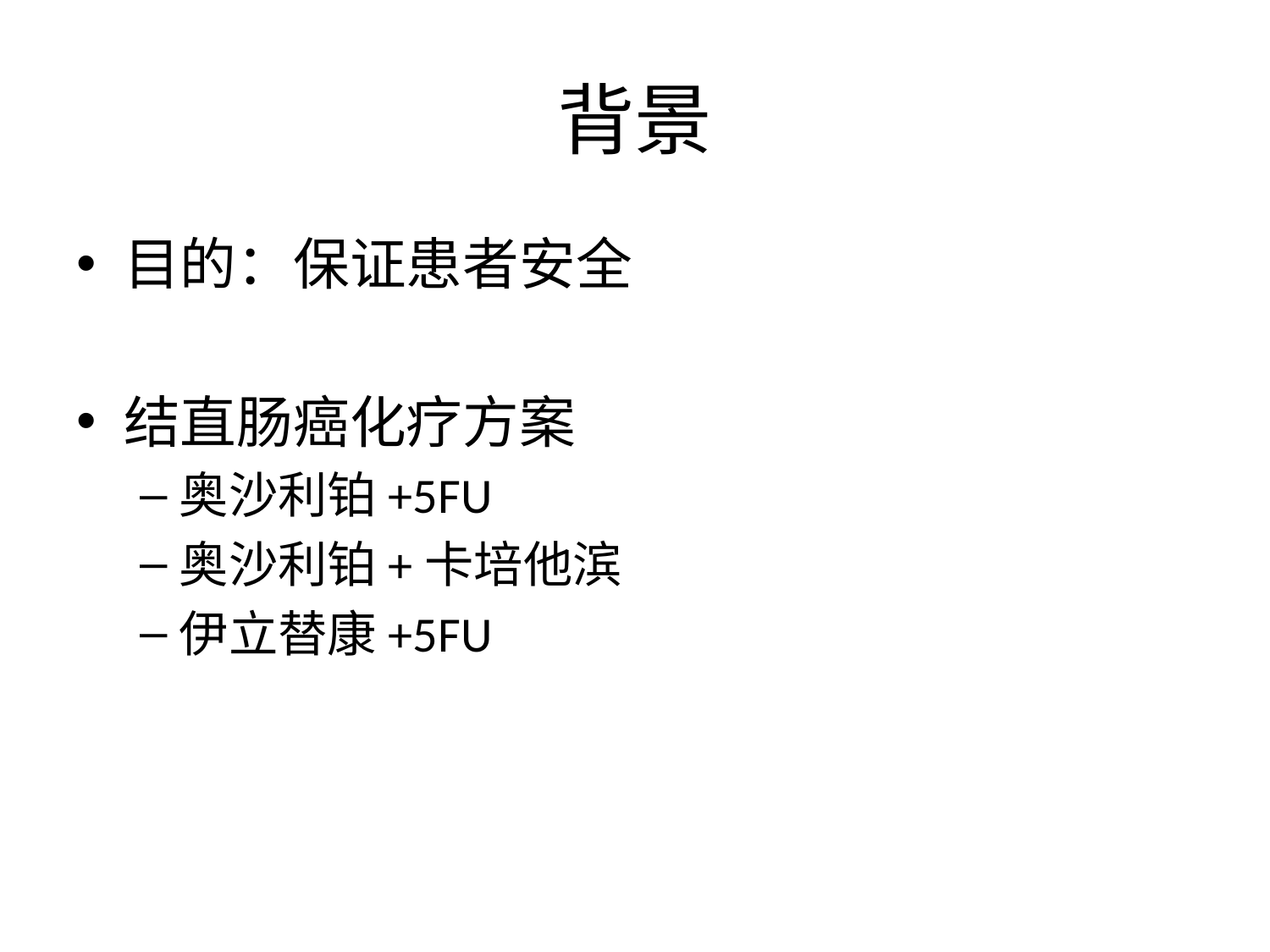

# 背景
目的：保证患者安全

结直肠癌化疗方案
奥沙利铂+5FU
奥沙利铂+卡培他滨
伊立替康+5FU